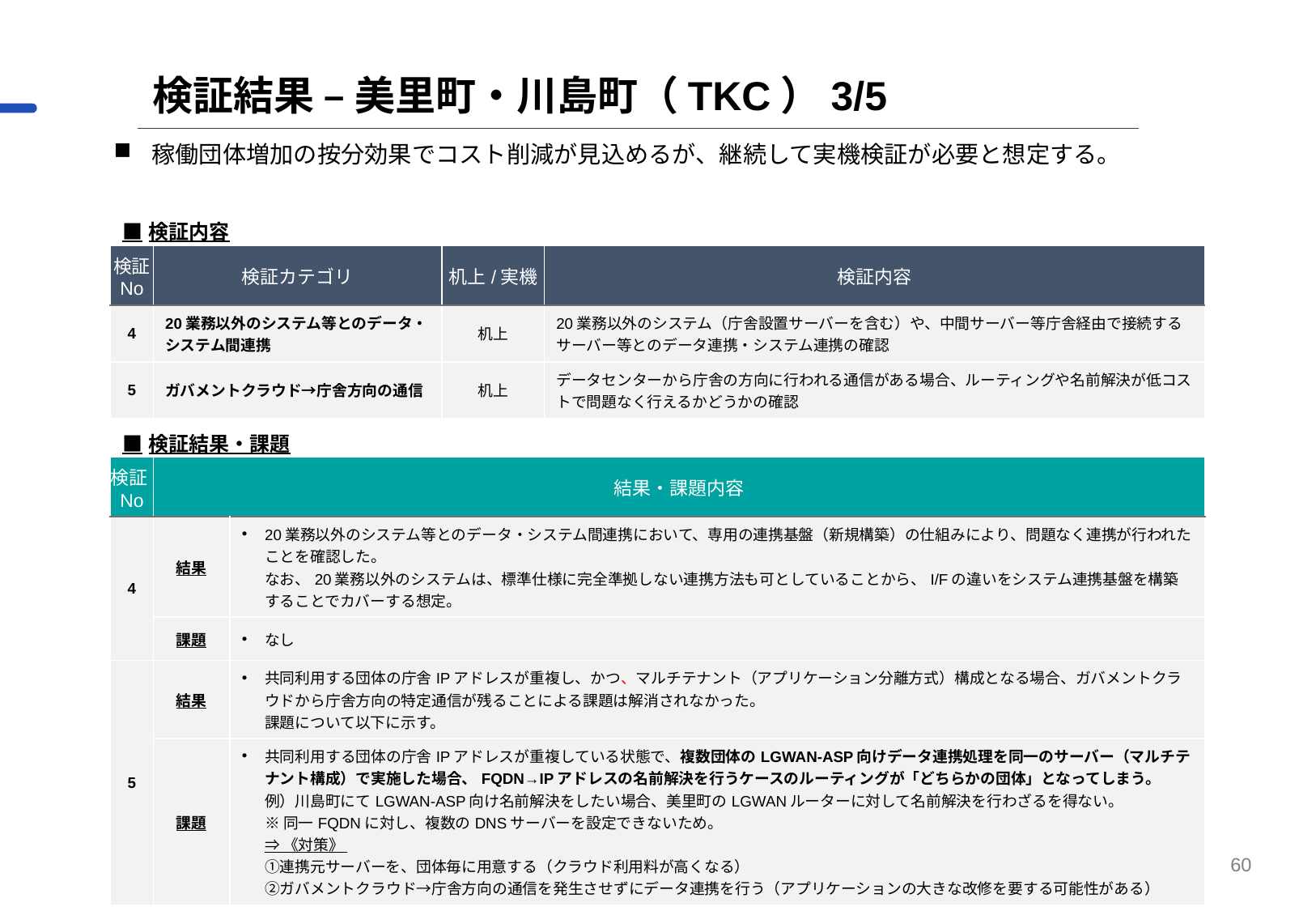

検証結果 – 美里町・川島町（TKC）3/5
稼働団体増加の按分効果でコスト削減が見込めるが、継続して実機検証が必要と想定する。
| ■検証内容 | ■検証内容 |  |  |
| --- | --- | --- | --- |
| 検証 No | 検証カテゴリ | 机上/実機 | 検証内容 |
| 4 | 20業務以外のシステム等とのデータ・システム間連携 | 机上 | 20業務以外のシステム（庁舎設置サーバーを含む）や、中間サーバー等庁舎経由で接続するサーバー等とのデータ連携・システム連携の確認 |
| 5 | ガバメントクラウド→庁舎方向の通信 | 机上 | データセンターから庁舎の方向に行われる通信がある場合、ルーティングや名前解決が低コストで問題なく行えるかどうかの確認 |
| ■検証結果・課題 |  |  |
| --- | --- | --- |
| 検証No | 結果・課題内容 | 結果・課題内容 |
| 4 | 結果 | 20業務以外のシステム等とのデータ・システム間連携において、専用の連携基盤（新規構築）の仕組みにより、問題なく連携が行われたことを確認した。 なお、20業務以外のシステムは、標準仕様に完全準拠しない連携方法も可としていることから、I/Fの違いをシステム連携基盤を構築することでカバーする想定。 |
|  | 課題 | なし |
| 5 | 結果 | 共同利用する団体の庁舎IPアドレスが重複し、かつ、マルチテナント（アプリケーション分離方式）構成となる場合、ガバメントクラウドから庁舎方向の特定通信が残ることによる課題は解消されなかった。 課題について以下に示す。 |
|  | 課題 | 共同利用する団体の庁舎IPアドレスが重複している状態で、複数団体のLGWAN-ASP向けデータ連携処理を同一のサーバー（マルチテナント構成）で実施した場合、FQDN→IPアドレスの名前解決を行うケースのルーティングが「どちらかの団体」となってしまう。 例）川島町にてLGWAN-ASP向け名前解決をしたい場合、美里町のLGWANルーターに対して名前解決を行わざるを得ない。 ※ 同一FQDNに対し、複数のDNSサーバーを設定できないため。 ⇒ 《対策》 ①連携元サーバーを、団体毎に用意する（クラウド利用料が高くなる） ②ガバメントクラウド→庁舎方向の通信を発生させずにデータ連携を行う（アプリケーションの大きな改修を要する可能性がある） |
60